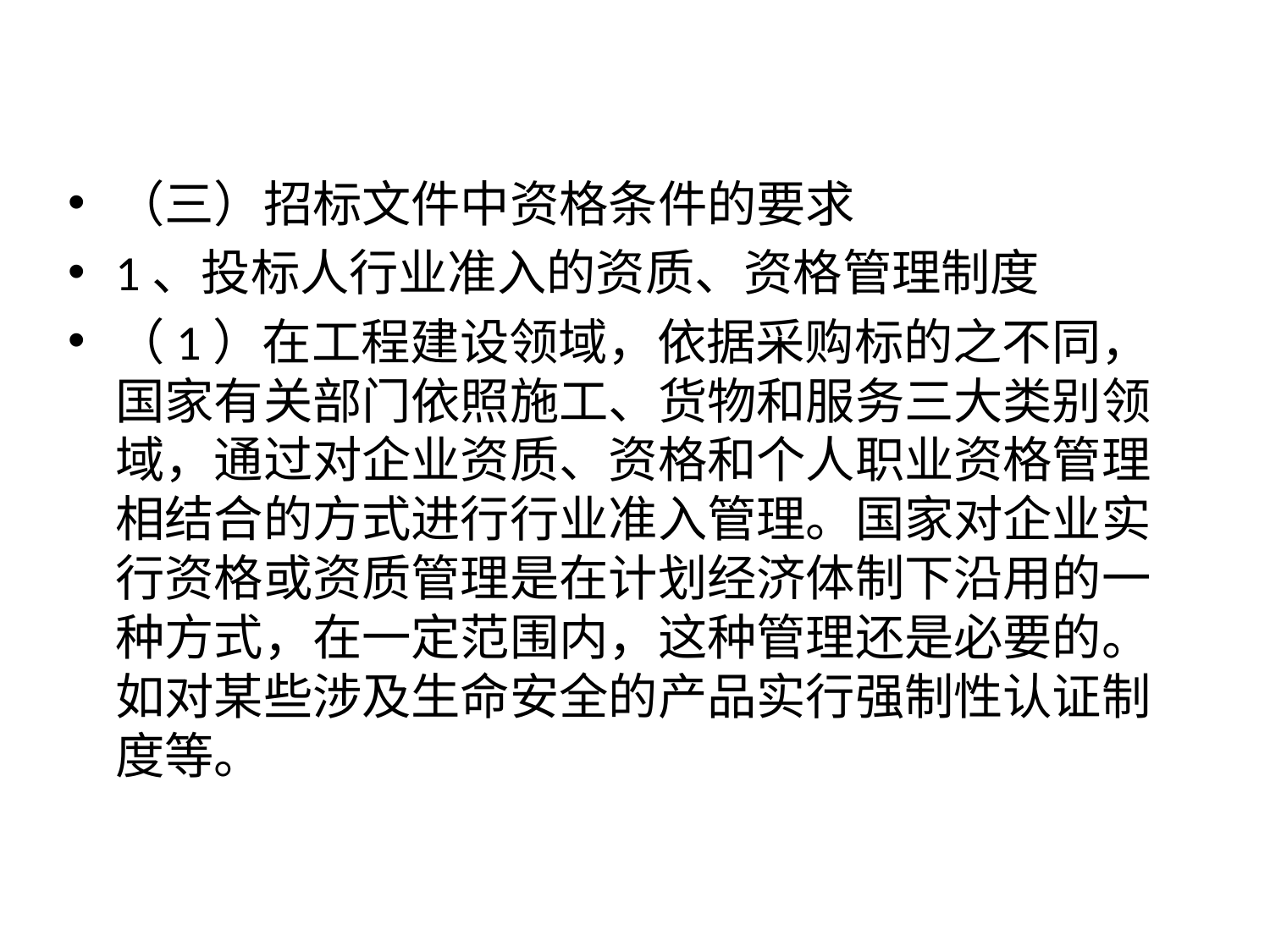

（三）招标文件中资格条件的要求
1、投标人行业准入的资质、资格管理制度
（1）在工程建设领域，依据采购标的之不同，国家有关部门依照施工、货物和服务三大类别领域，通过对企业资质、资格和个人职业资格管理相结合的方式进行行业准入管理。国家对企业实行资格或资质管理是在计划经济体制下沿用的一种方式，在一定范围内，这种管理还是必要的。如对某些涉及生命安全的产品实行强制性认证制度等。